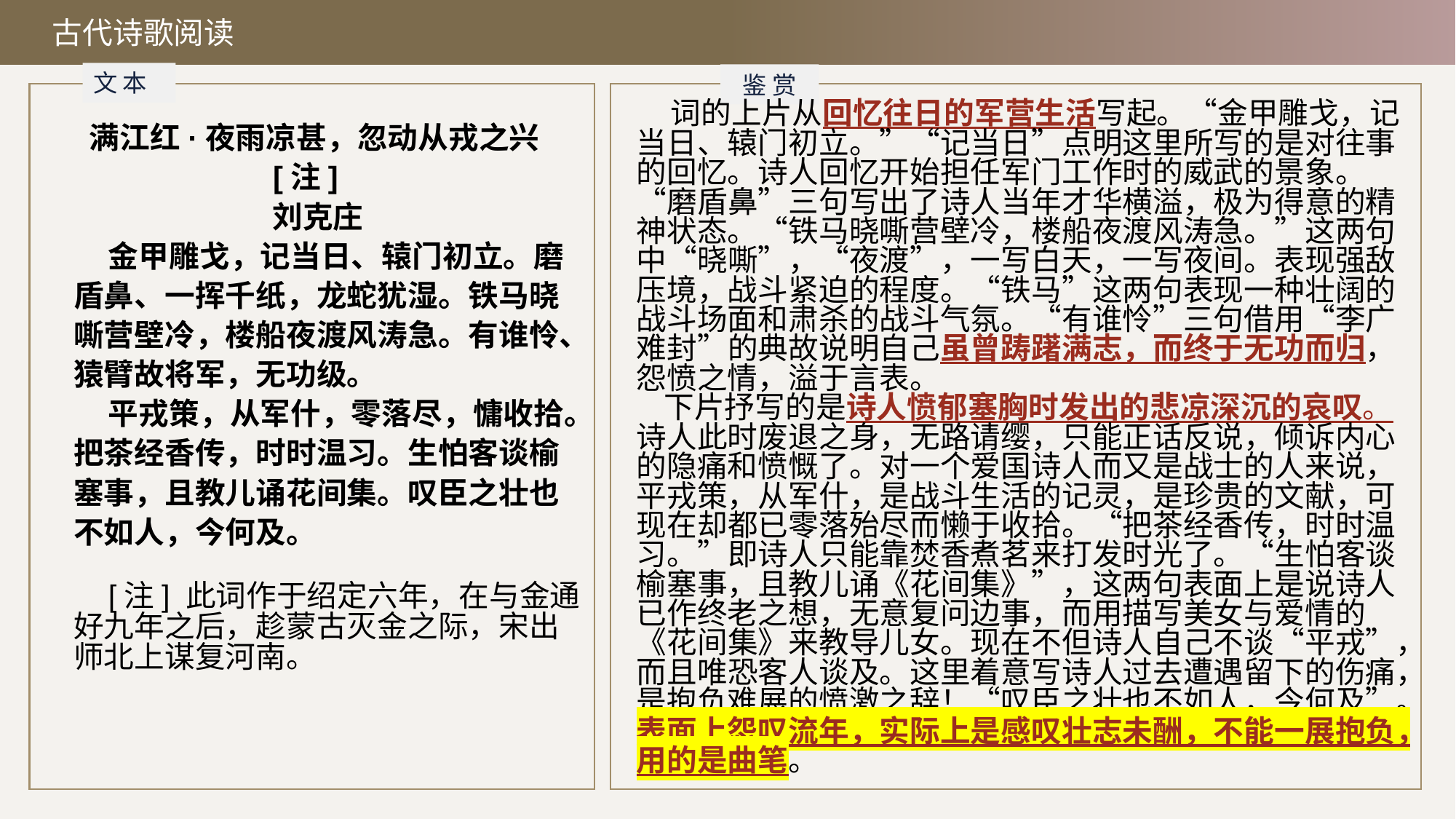

古代诗歌阅读
文 本
鉴 赏

    词的上片从回忆往日的军营生活写起。“金甲雕戈，记当日、辕门初立。”“记当日”点明这里所写的是对往事的回忆。诗人回忆开始担任军门工作时的威武的景象。“磨盾鼻”三句写出了诗人当年才华横溢，极为得意的精神状态。“铁马晓嘶营壁冷，楼船夜渡风涛急。”这两句中“晓嘶”，“夜渡”，一写白天，一写夜间。表现强敌压境，战斗紧迫的程度。“铁马”这两句表现一种壮阔的战斗场面和肃杀的战斗气氛。“有谁怜”三句借用“李广难封”的典故说明自己虽曾踌躇满志，而终于无功而归，怨愤之情，溢于言表。
   下片抒写的是诗人愤郁塞胸时发出的悲凉深沉的哀叹。诗人此时废退之身，无路请缨，只能正话反说，倾诉内心的隐痛和愤慨了。对一个爱国诗人而又是战士的人来说，平戎策，从军什，是战斗生活的记灵，是珍贵的文献，可现在却都已零落殆尽而懒于收拾。“把茶经香传，时时温习。”即诗人只能靠焚香煮茗来打发时光了。“生怕客谈榆塞事，且教儿诵《花间集》”，这两句表面上是说诗人已作终老之想，无意复问边事，而用描写美女与爱情的《花间集》来教导儿女。现在不但诗人自己不谈“平戎”，而且唯恐客人谈及。这里着意写诗人过去遭遇留下的伤痛，是抱负难展的愤激之辞！“叹臣之壮也不如人，今何及”。表面上怨叹流年，实际上是感叹壮志未酬，不能一展抱负，用的是曲笔。
满江红·夜雨凉甚，忽动从戎之兴[注]
刘克庄
金甲雕戈，记当日、辕门初立。磨盾鼻、一挥千纸，龙蛇犹湿。铁马晓嘶营壁冷，楼船夜渡风涛急。有谁怜、猿臂故将军，无功级。
平戎策，从军什，零落尽，慵收拾。把茶经香传，时时温习。生怕客谈榆塞事，且教儿诵花间集。叹臣之壮也不如人，今何及。

[注] 此词作于绍定六年，在与金通好九年之后，趁蒙古灭金之际，宋出师北上谋复河南。